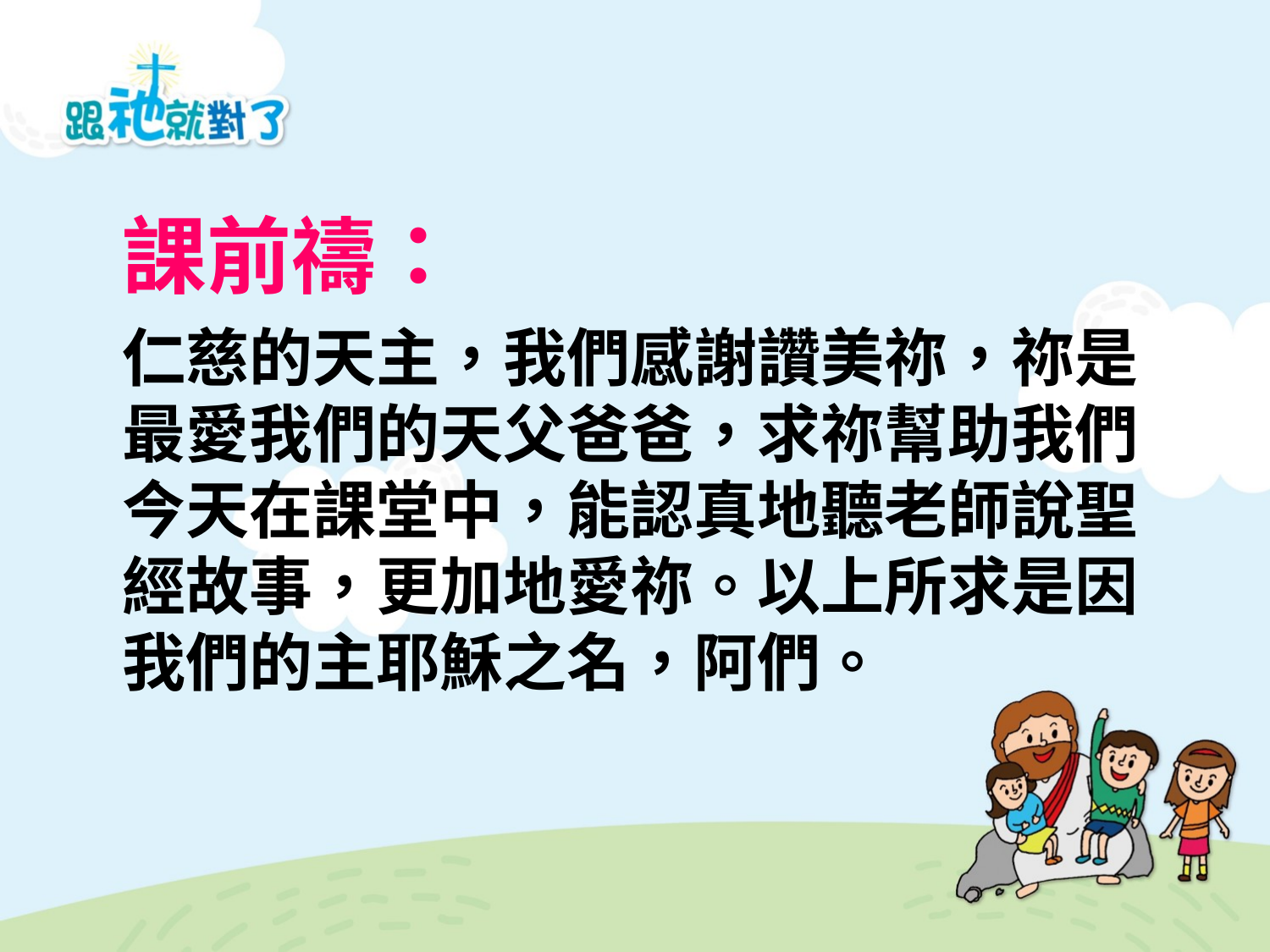

課前禱：
仁慈的天主，我們感謝讚美祢，祢是最愛我們的天父爸爸，求祢幫助我們今天在課堂中，能認真地聽老師說聖經故事，更加地愛祢。以上所求是因我們的主耶穌之名，阿們。